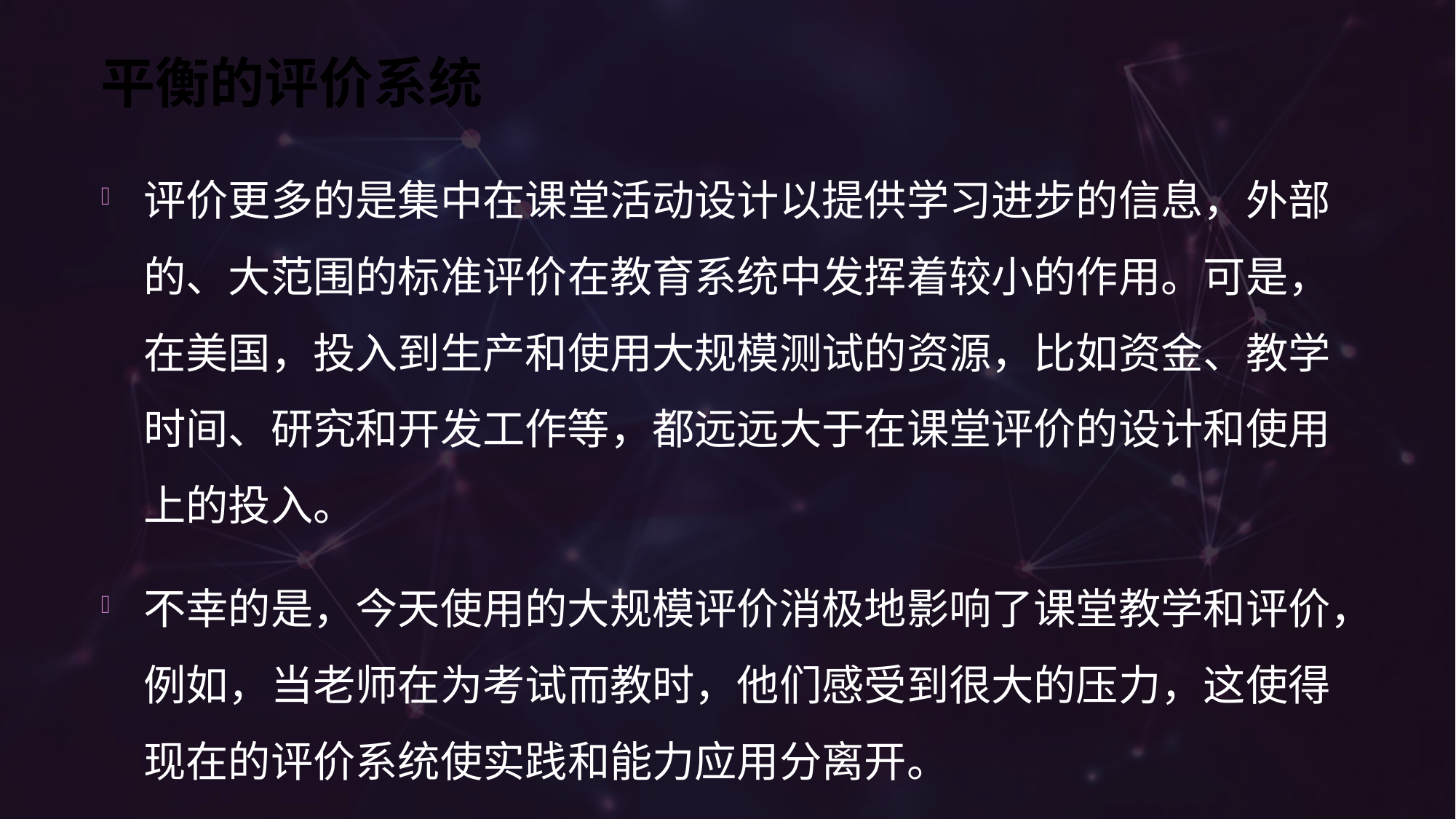

# 平衡的评价系统
评价更多的是集中在课堂活动设计以提供学习进步的信息，外部的、大范围的标准评价在教育系统中发挥着较小的作用。可是，在美国，投入到生产和使用大规模测试的资源，比如资金、教学时间、研究和开发工作等，都远远大于在课堂评价的设计和使用上的投入。
不幸的是，今天使用的大规模评价消极地影响了课堂教学和评价，例如，当老师在为考试而教时，他们感受到很大的压力，这使得现在的评价系统使实践和能力应用分离开。